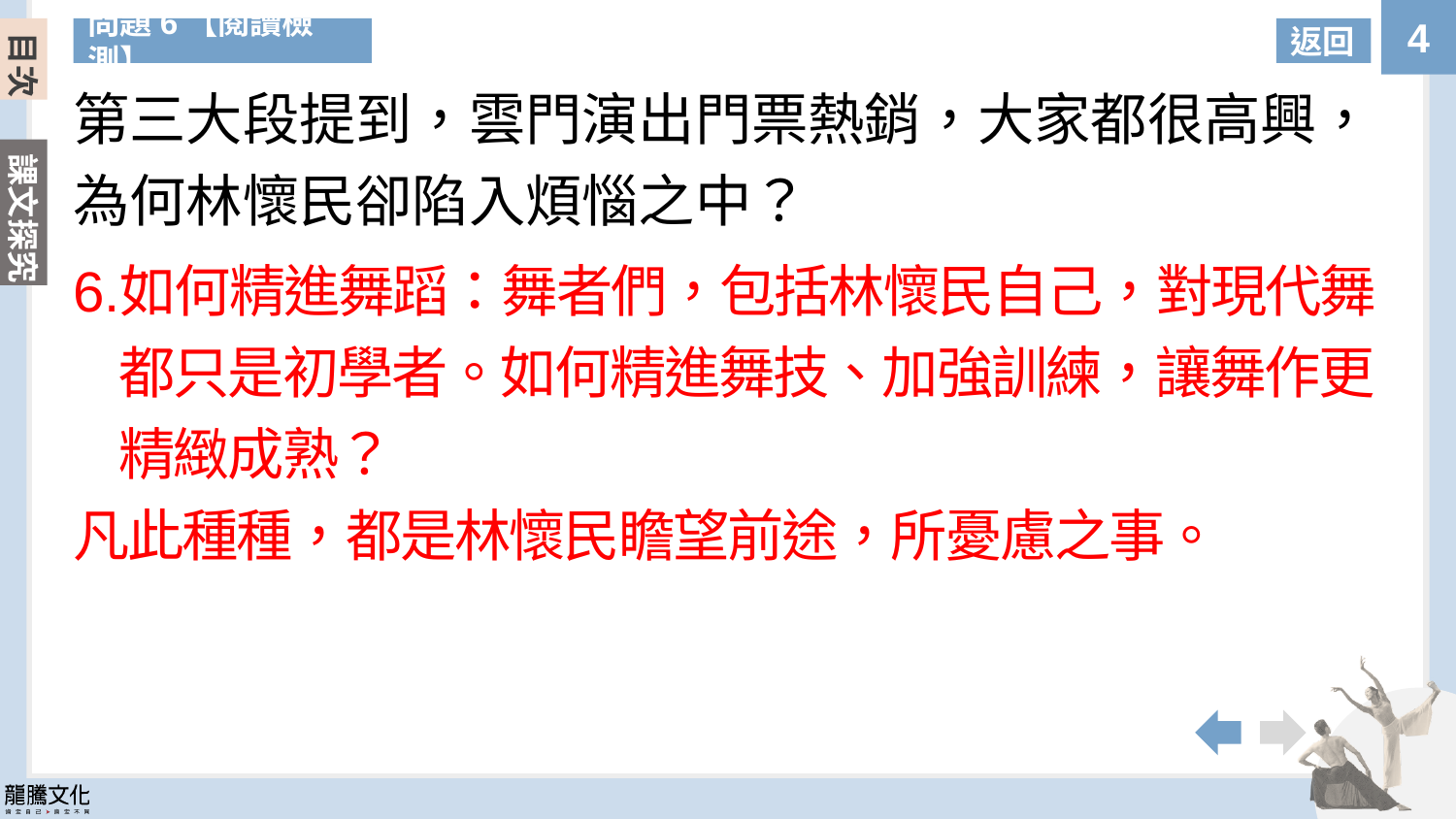

目次
問題6【閱讀檢測】
返回
第三大段提到，雲門演出門票熱銷，大家都很高興，為何林懷民卻陷入煩惱之中？
如何精進舞蹈：舞者們，包括林懷民自己，對現代舞都只是初學者。如何精進舞技、加強訓練，讓舞作更精緻成熟？
凡此種種，都是林懷民瞻望前途，所憂慮之事。